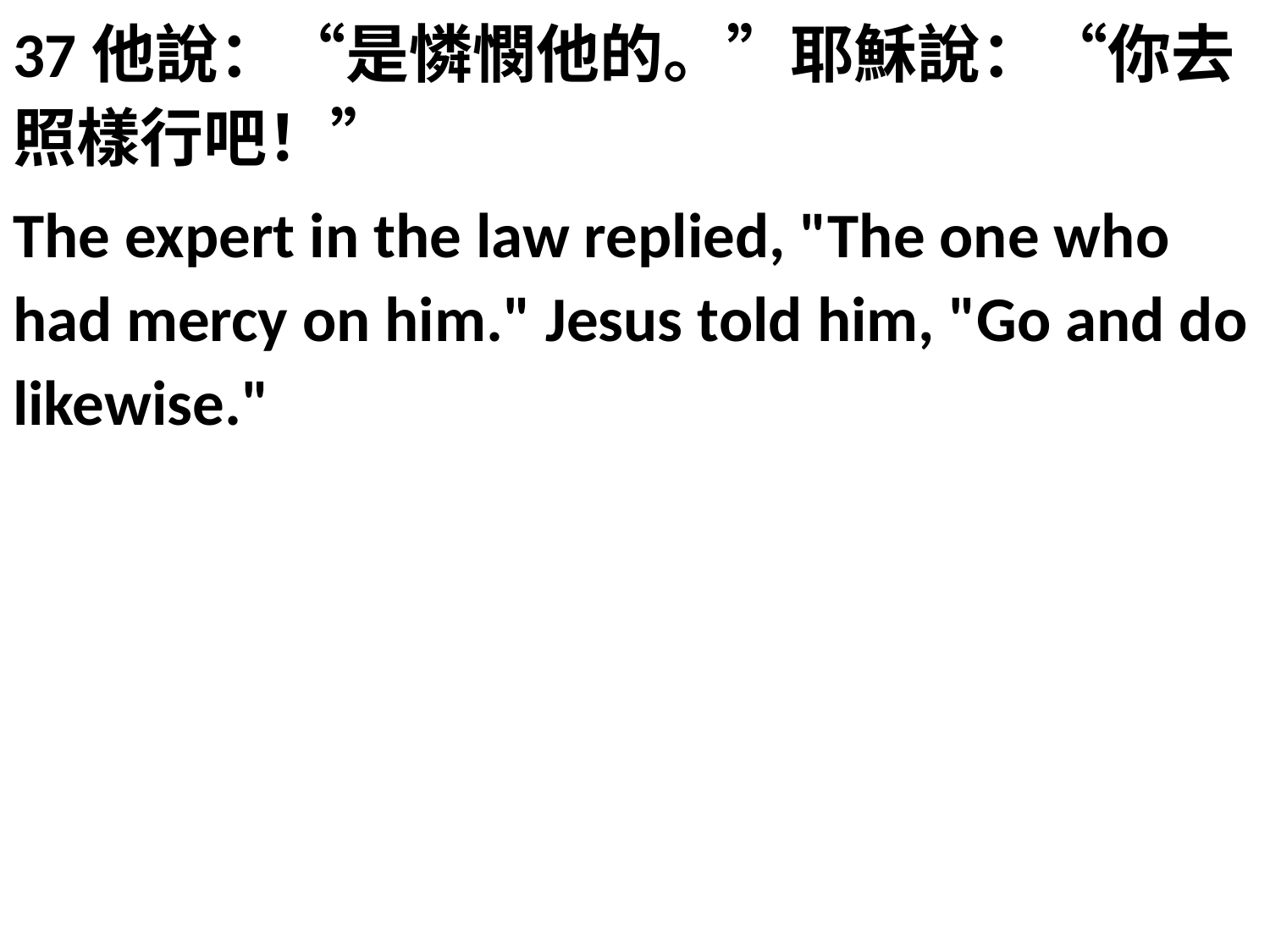

37他說：“是憐憫他的。”耶穌說：“你去照樣行吧！”
The expert in the law replied, "The one who had mercy on him." Jesus told him, "Go and do likewise."